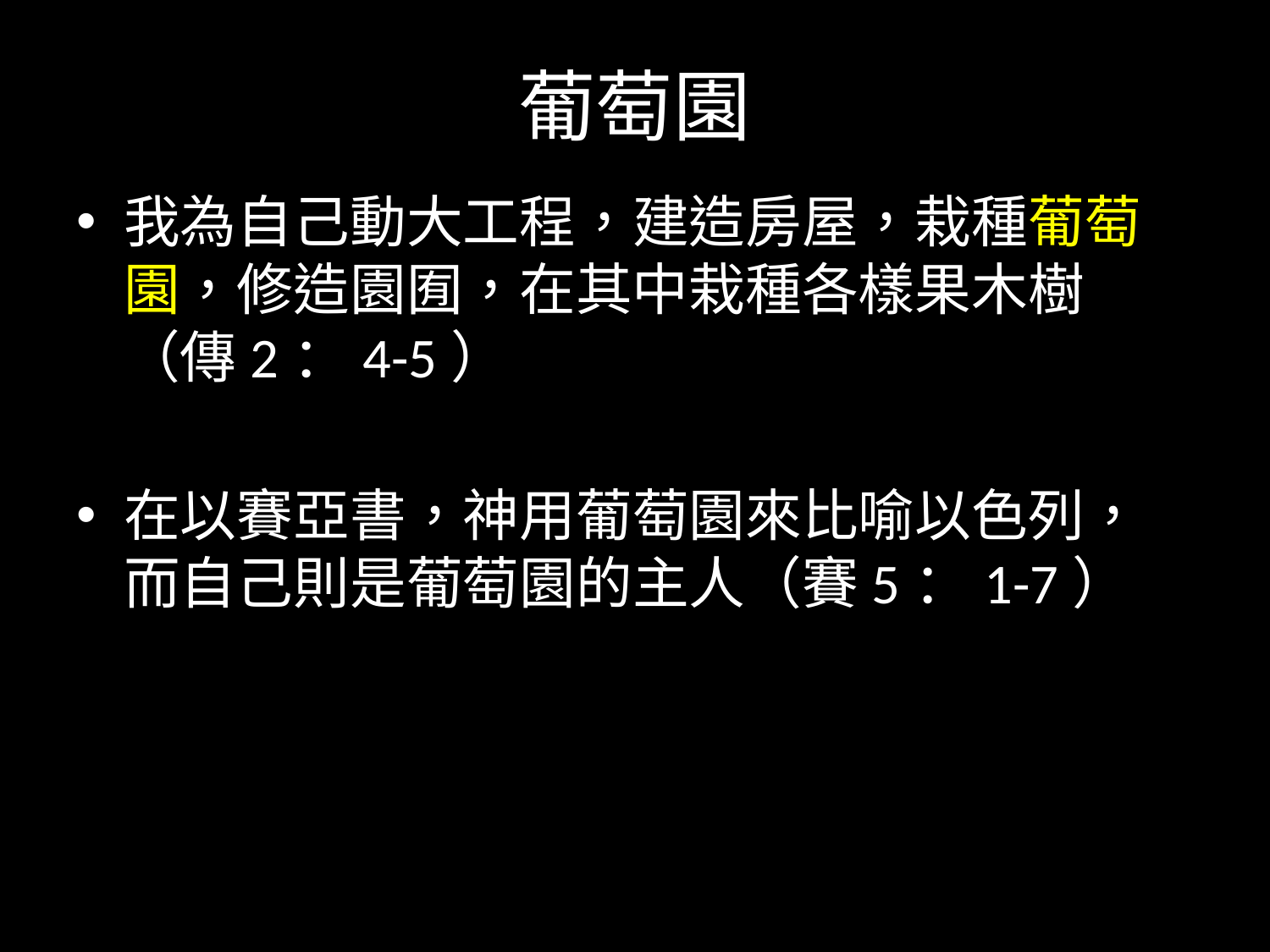

# 葡萄園
我為自己動大工程，建造房屋，栽種葡萄園，修造園囿，在其中栽種各樣果木樹（傳2：4-5）

在以賽亞書，神用葡萄園來比喻以色列，而自己則是葡萄園的主人（賽5：1-7）